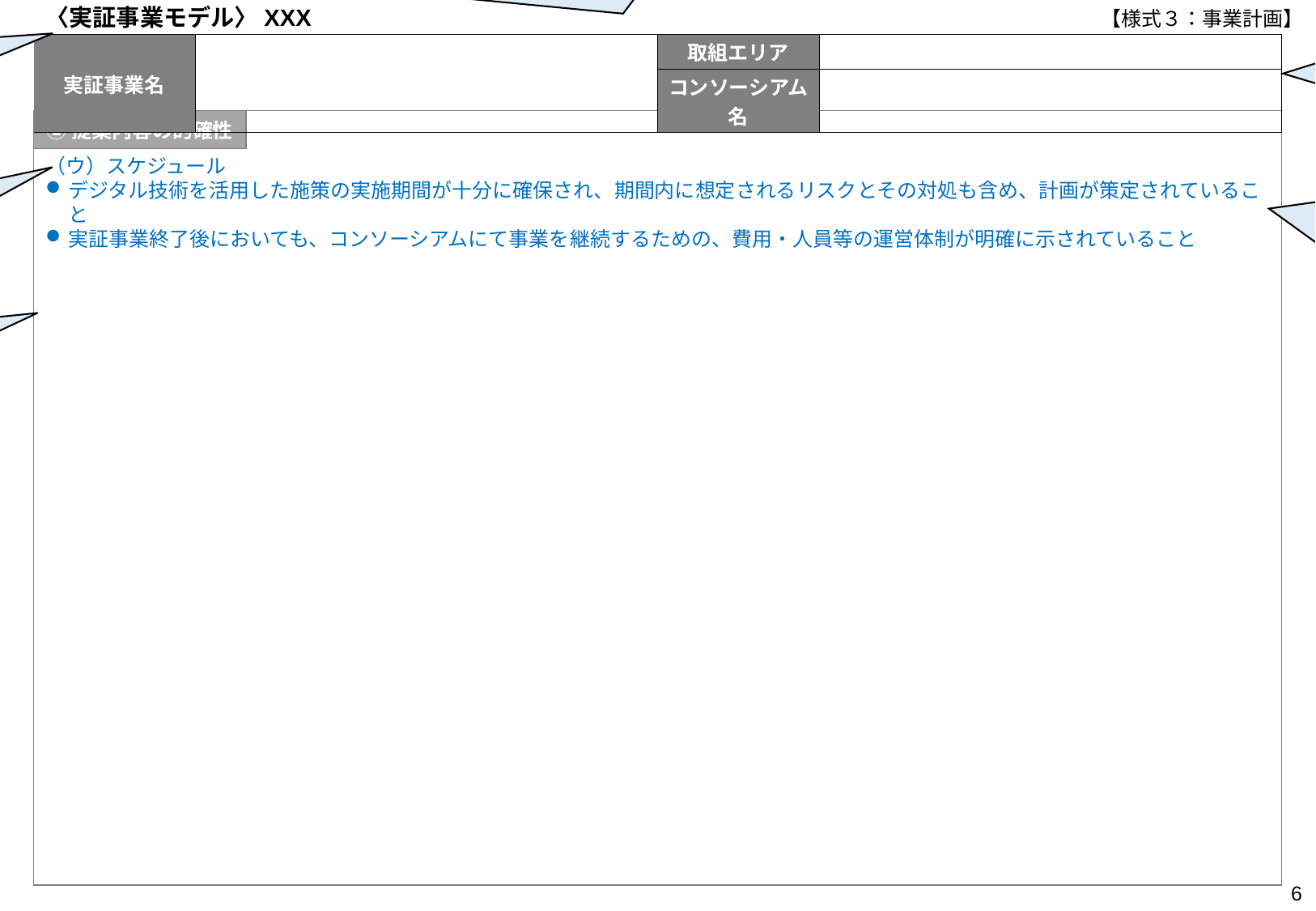

【様式３：事業計画】
様式３：事業計画
注：青字の審査項目及び水色のコメントは、提出時に削除してください。
選択した実証事業テーマとその番号を記入してください。
①エントリーモデル
②アドバンスドモデル
事業名・取組エリア・コンソーシアム名を記入してください
〈実証事業モデル〉XXX
| 実証事業名 |  | 取組エリア |  |
| --- | --- | --- | --- |
|  |  | コンソーシアム名 |  |
②提案内容の的確性
（ウ）スケジュール
デジタル技術を活用した施策の実施期間が十分に確保され、期間内に想定されるリスクとその対処も含め、計画が策定されていること
実証事業終了後においても、コンソーシアムにて事業を継続するための、費用・人員等の運営体制が明確に示されていること
本実証における、業務着手から業務完了までの工程計画を記載してください。
本事業はシステム基盤の構築が目的ではなく、システム基盤を活用したDX推進による効果検証が目的の実証事業であるため、システム構築は3か月程度で完了し、その後の期間を実証期間とすることを目安としてください。
事業計画の記載にあたっては、別紙に示されている審査項目を踏まえて記載してください。
6